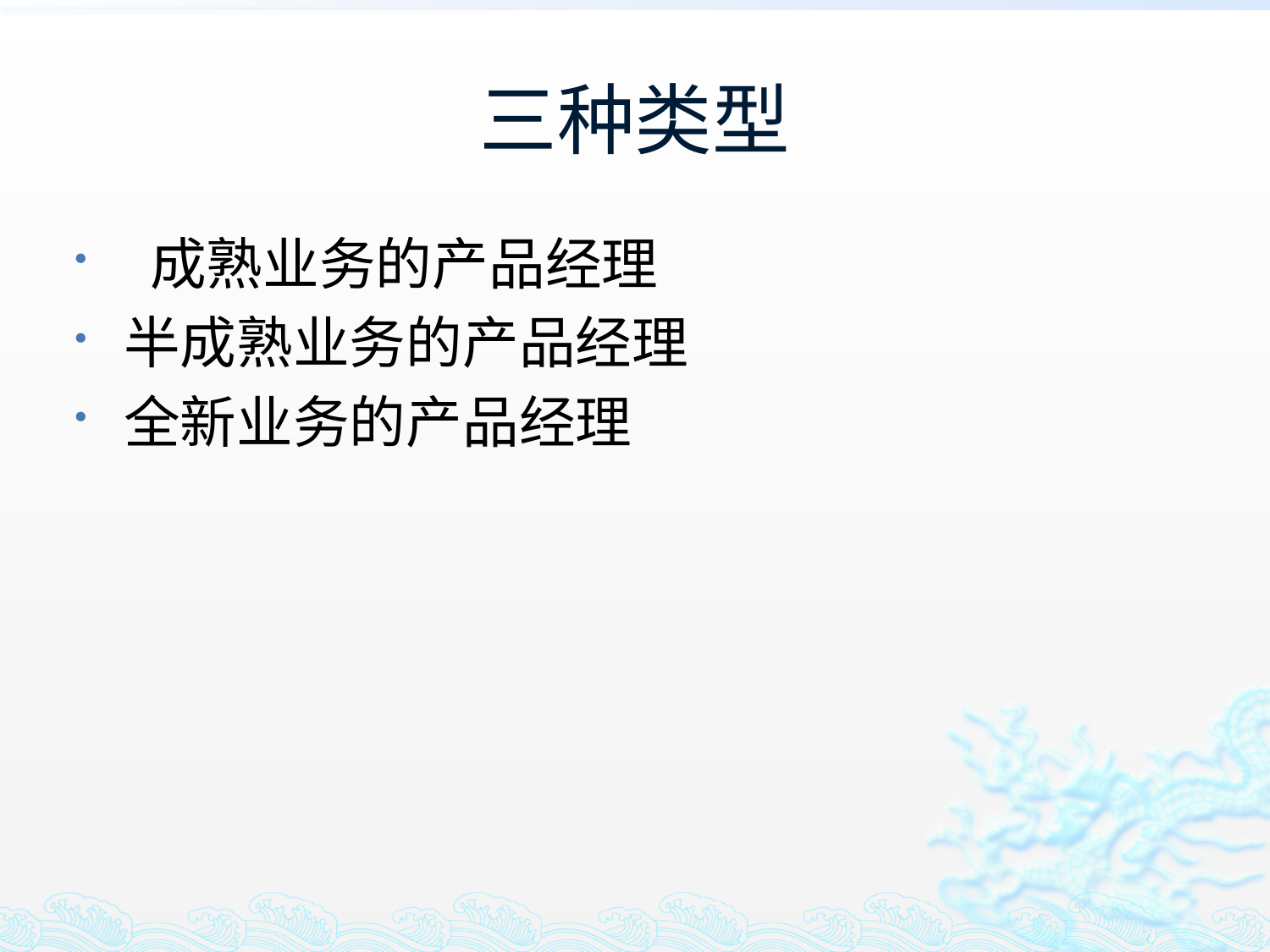

# 三种类型
 成熟业务的产品经理
半成熟业务的产品经理
全新业务的产品经理